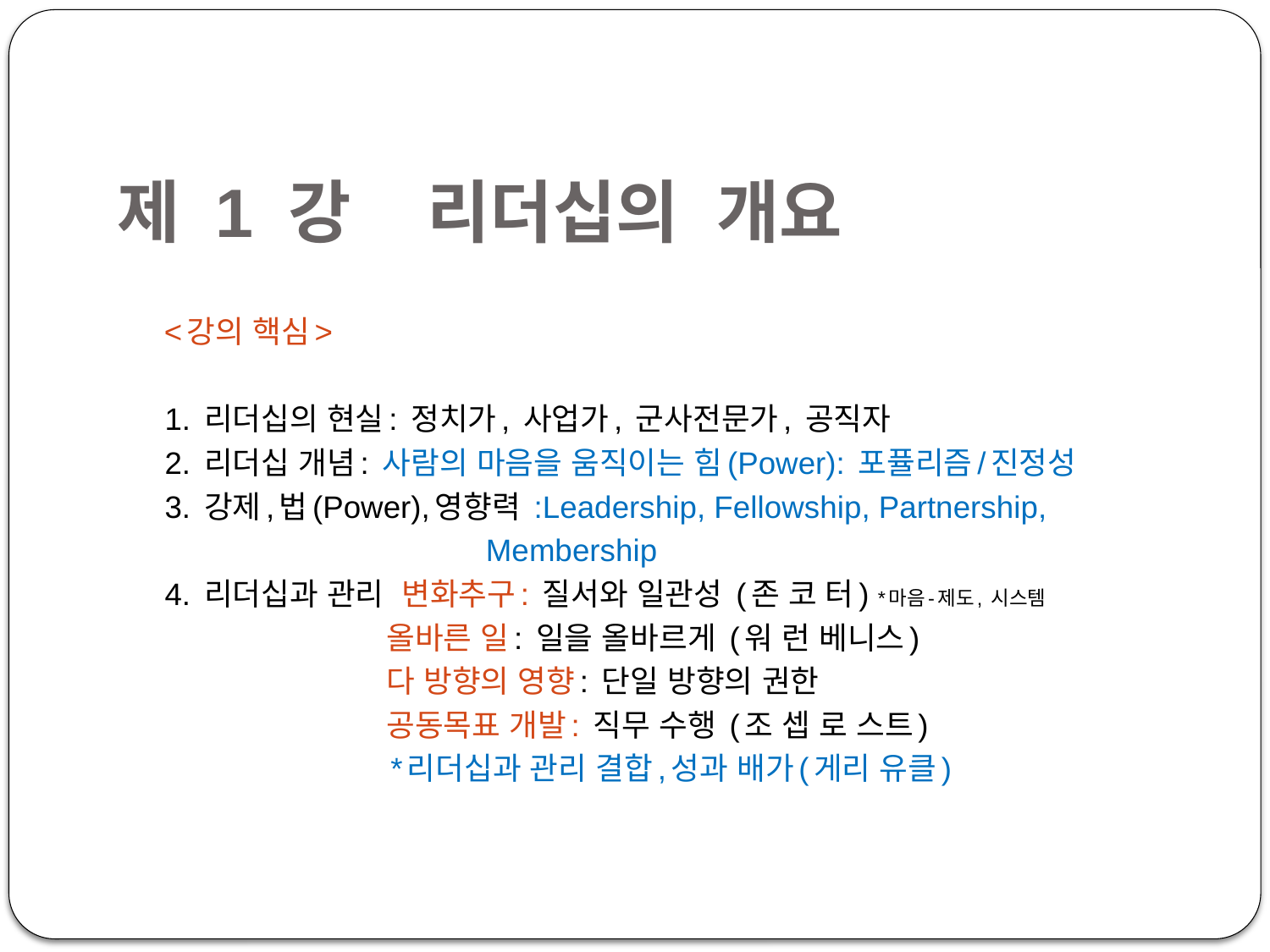

# 제 1 강    리더십의  개요
  <강의 핵심>

  1. 리더십의 현실: 정치가, 사업가, 군사전문가, 공직자
  2. 리더십 개념: 사람의 마음을 움직이는 힘(Power): 포퓰리즘/진정성
  3. 강제,법(Power),영향력 :Leadership, Fellowship, Partnership,
                                       Membership
  4. 리더십과 관리  변화추구: 질서와 일관성 (존 코 터) *마음-제도, 시스템
                           올바른 일: 일을 올바르게 (워 런 베니스)
                           다 방향의 영향: 단일 방향의 권한
                           공동목표 개발: 직무 수행 (조 셉 로 스트)
                            *리더십과 관리 결합,성과 배가(게리 유클)